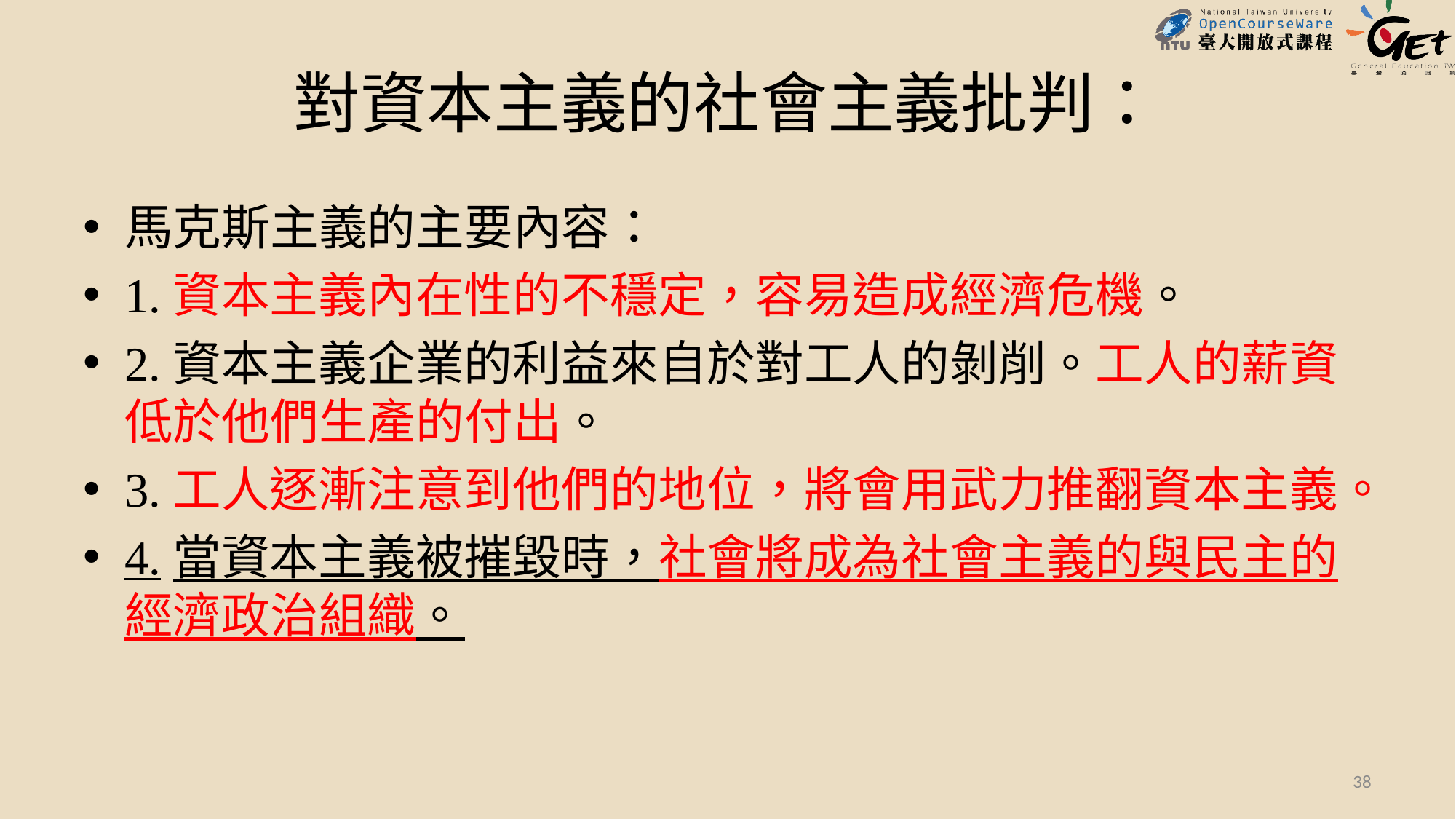

# 對資本主義的社會主義批判：
馬克斯主義的主要內容：
1.資本主義內在性的不穩定，容易造成經濟危機。
2.資本主義企業的利益來自於對工人的剝削。工人的薪資低於他們生產的付出。
3.工人逐漸注意到他們的地位，將會用武力推翻資本主義。
4.當資本主義被摧毀時，社會將成為社會主義的與民主的經濟政治組織。
38